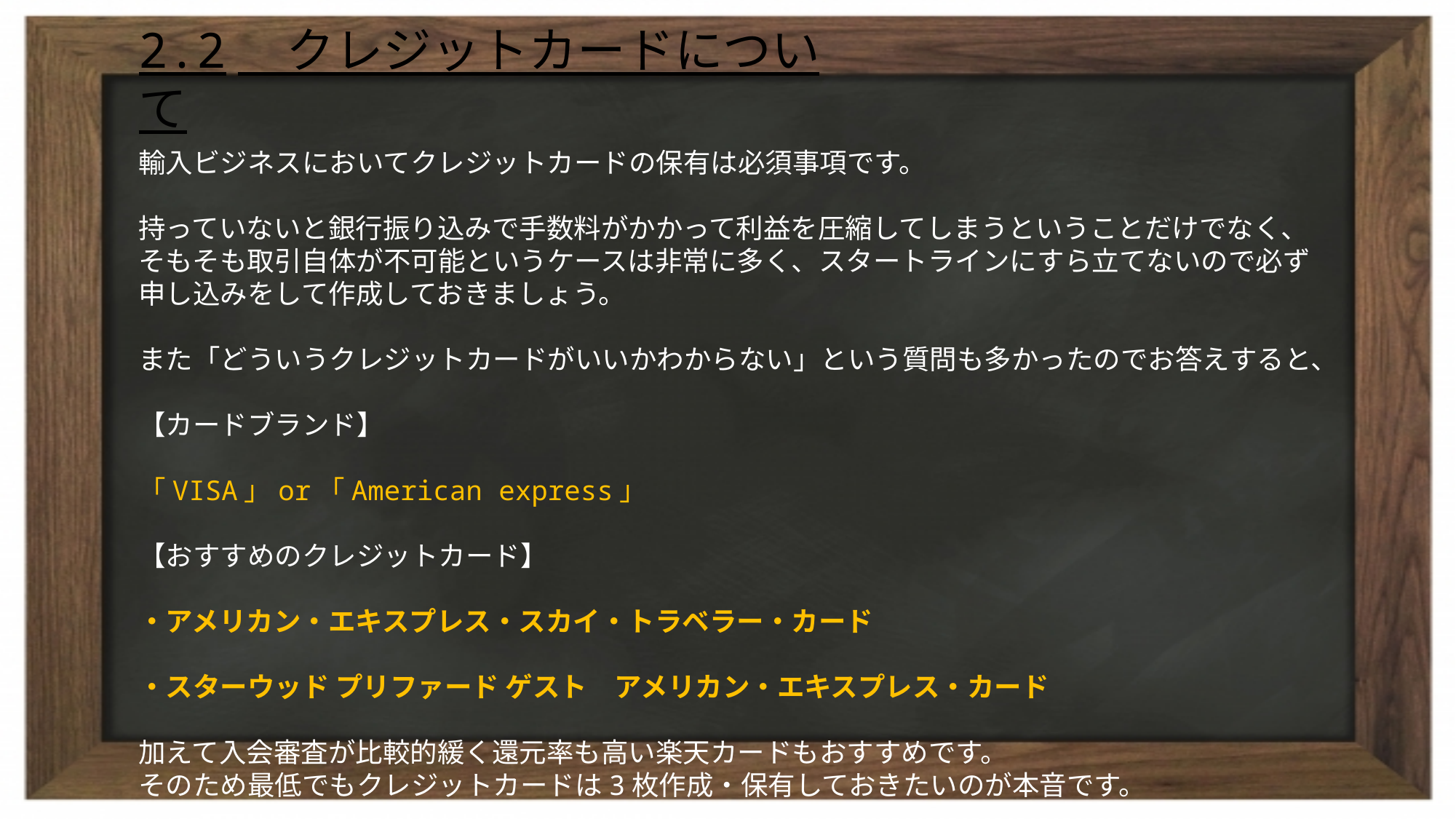

# 2.2　クレジットカードについて
輸入ビジネスにおいてクレジットカードの保有は必須事項です。

持っていないと銀行振り込みで手数料がかかって利益を圧縮してしまうということだけでなく、
そもそも取引自体が不可能というケースは非常に多く、スタートラインにすら立てないので必ず申し込みをして作成しておきましょう。

また「どういうクレジットカードがいいかわからない」という質問も多かったのでお答えすると、

【カードブランド】

「VISA」or「American express」

【おすすめのクレジットカード】

・アメリカン・エキスプレス・スカイ・トラベラー・カード

・スターウッド プリファード ゲスト　アメリカン・エキスプレス・カード

加えて入会審査が比較的緩く還元率も高い楽天カードもおすすめです。
そのため最低でもクレジットカードは3枚作成・保有しておきたいのが本音です。